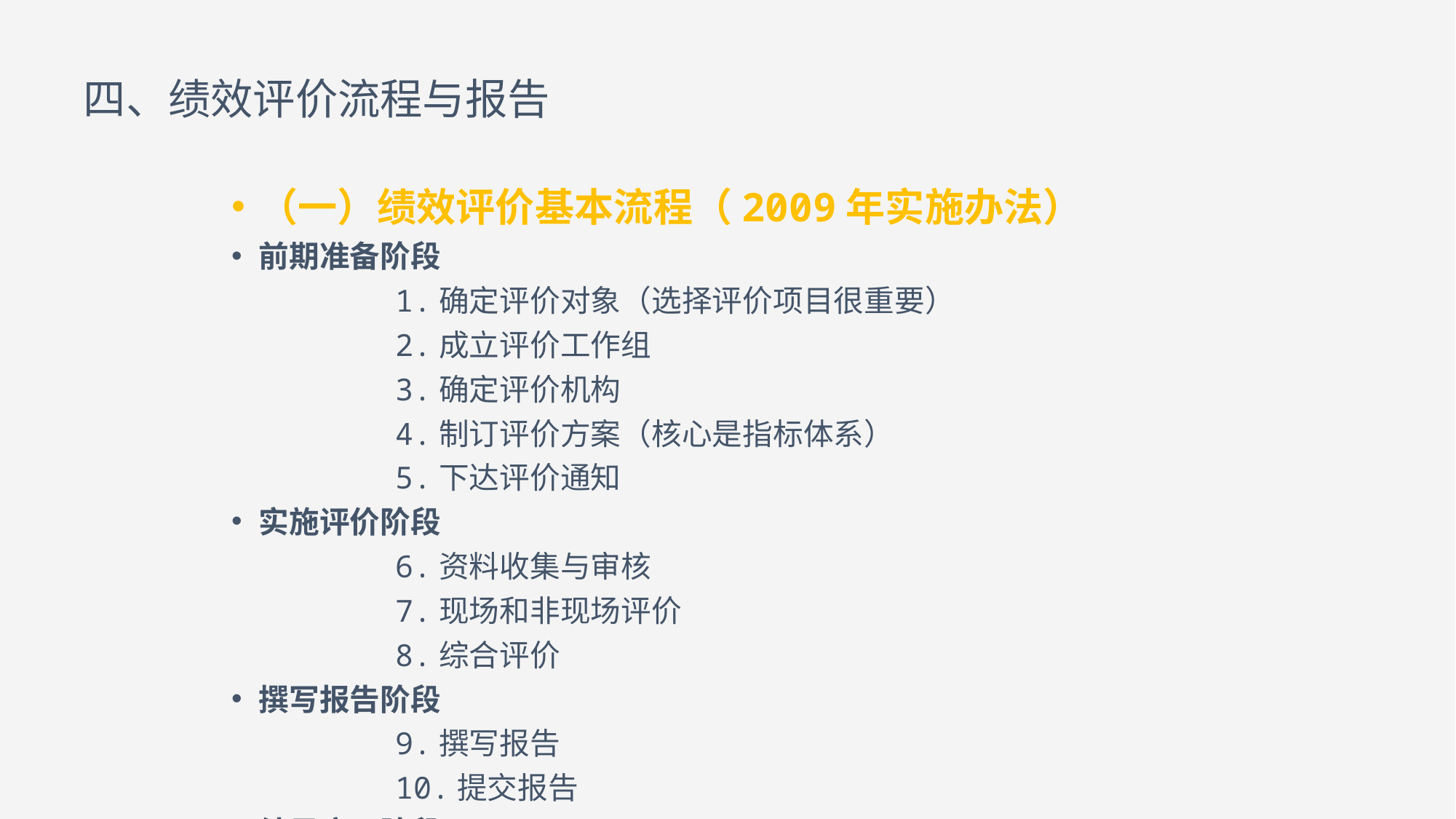

# 四、绩效评价流程与报告
（一）绩效评价基本流程（2009年实施办法）
前期准备阶段
         1.确定评价对象（选择评价项目很重要）
         2.成立评价工作组
         3.确定评价机构
         4.制订评价方案（核心是指标体系）
         5.下达评价通知
实施评价阶段
         6.资料收集与审核
         7.现场和非现场评价
         8.综合评价
撰写报告阶段
         9.撰写报告
         10.提交报告
结果应用阶段
         11.结果反馈
         12.预算应用